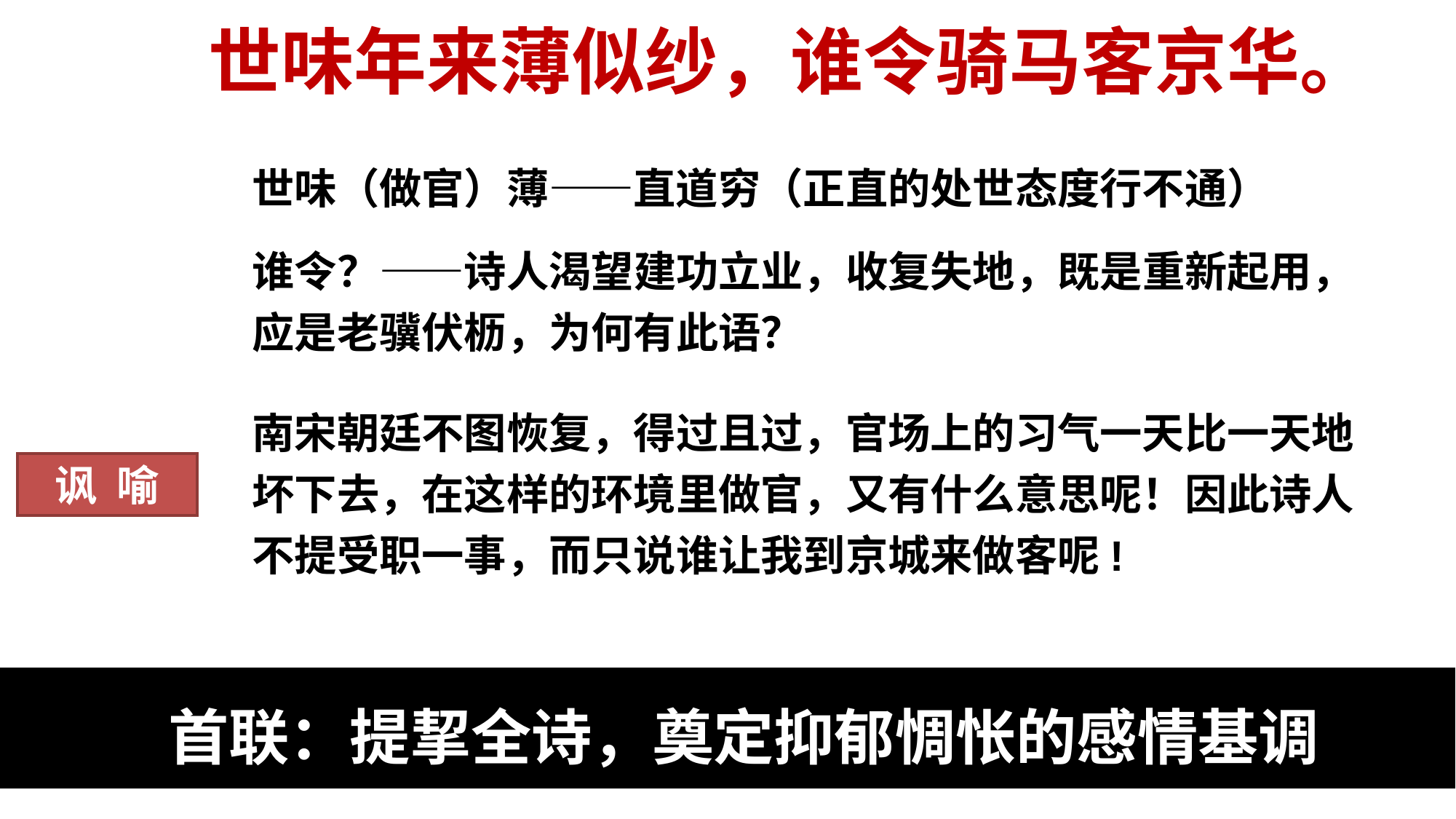

世味年来薄似纱，谁令骑马客京华。
世味（做官）薄——直道穷（正直的处世态度行不通）

首

联
谁令？——诗人渴望建功立业，收复失地，既是重新起用，应是老骥伏枥，为何有此语？
南宋朝廷不图恢复，得过且过，官场上的习气一天比一天地坏下去，在这样的环境里做官，又有什么意思呢！因此诗人不提受职一事，而只说谁让我到京城来做客呢!
讽  喻
首联：提挈全诗，奠定抑郁惆怅的感情基调